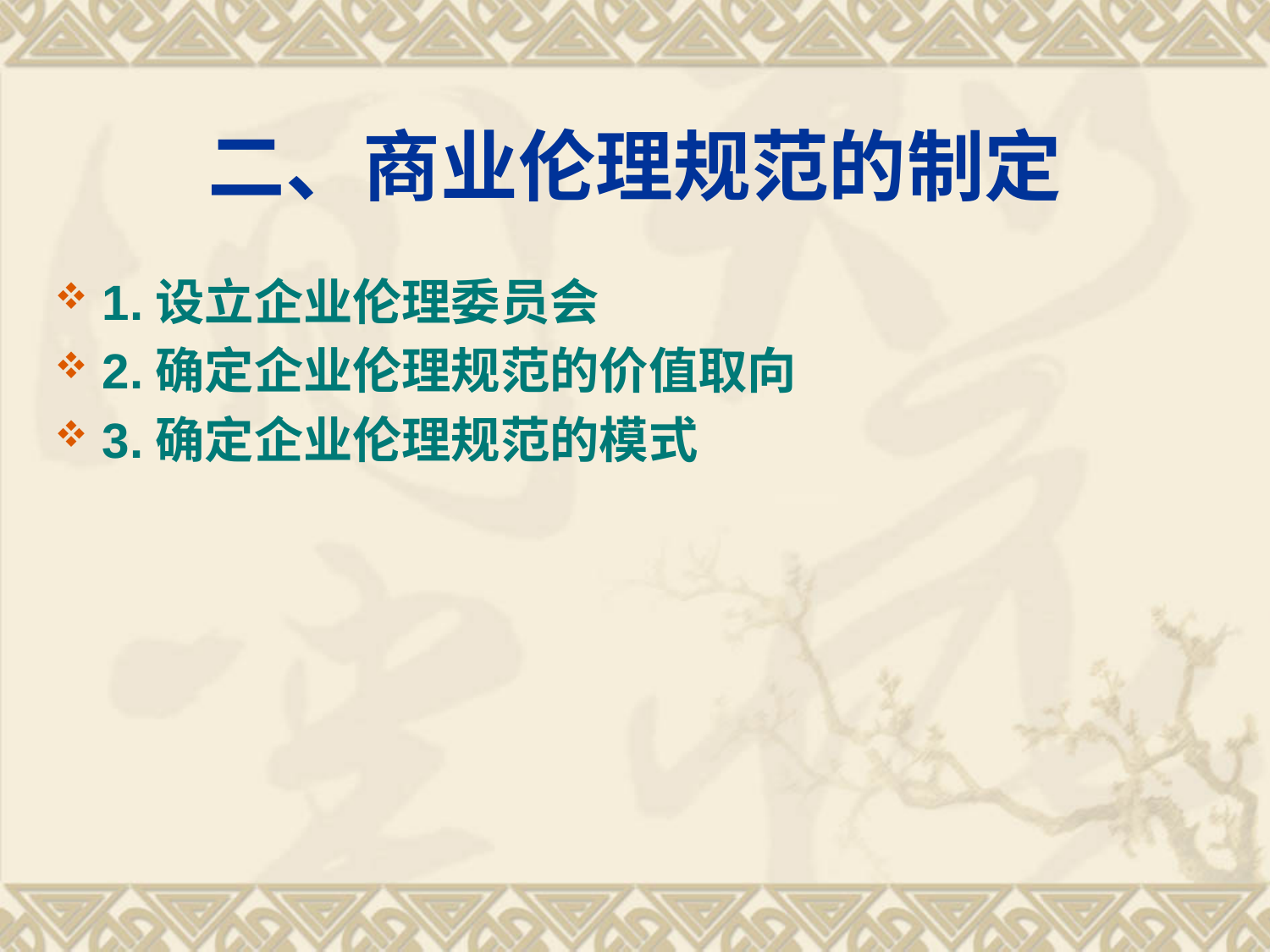

二、商业伦理规范的制定
1.设立企业伦理委员会
2.确定企业伦理规范的价值取向
3.确定企业伦理规范的模式